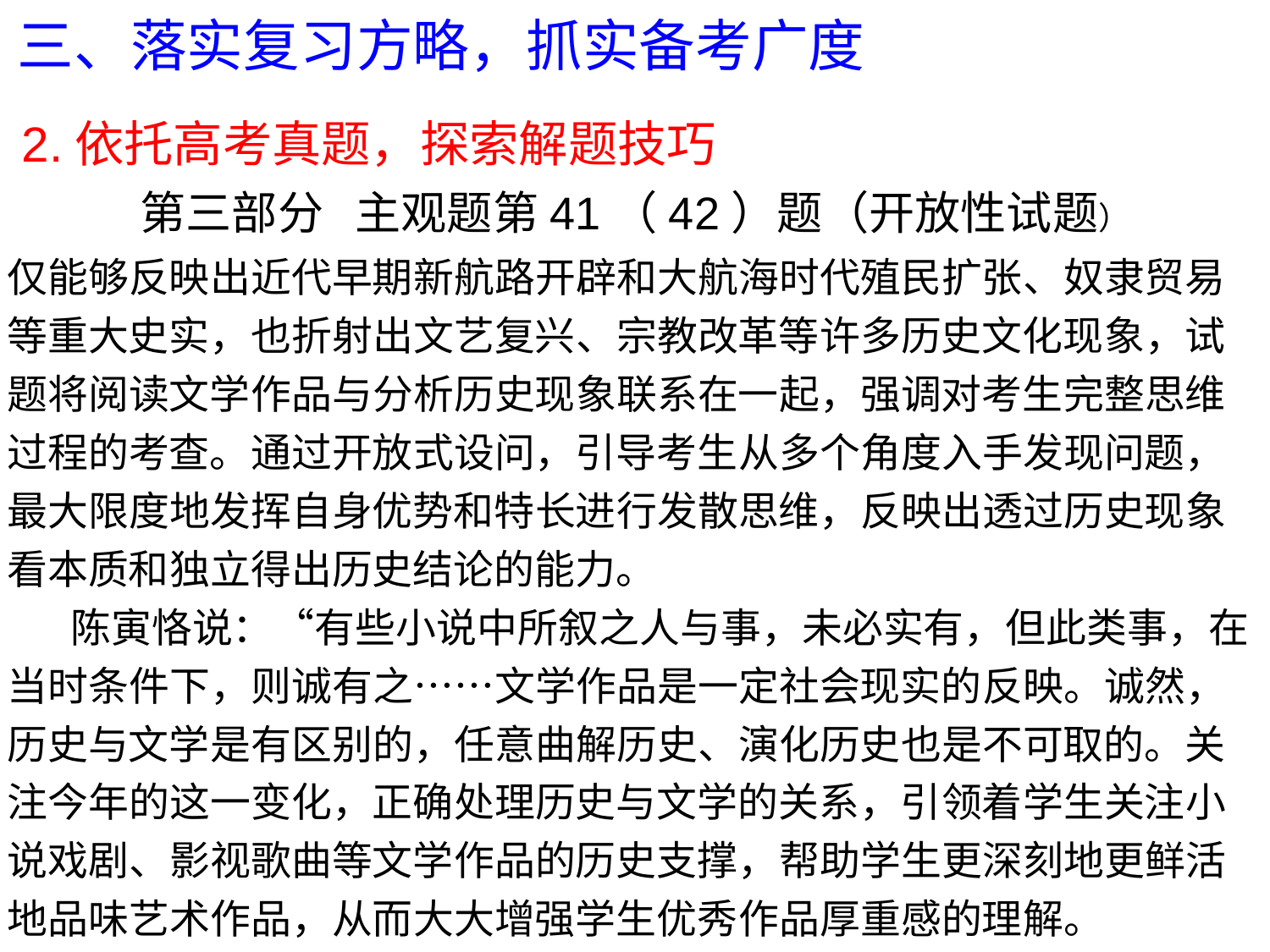

三、落实复习方略，抓实备考广度
2.依托高考真题，探索解题技巧
第三部分   主观题第41（42）题（开放性试题）
仅能够反映出近代早期新航路开辟和大航海时代殖民扩张、奴隶贸易等重大史实，也折射出文艺复兴、宗教改革等许多历史文化现象，试题将阅读文学作品与分析历史现象联系在一起，强调对考生完整思维过程的考查。通过开放式设问，引导考生从多个角度入手发现问题，最大限度地发挥自身优势和特长进行发散思维，反映出透过历史现象看本质和独立得出历史结论的能力。
陈寅恪说：“有些小说中所叙之人与事，未必实有，但此类事，在当时条件下，则诚有之……文学作品是一定社会现实的反映。诚然，历史与文学是有区别的，任意曲解历史、演化历史也是不可取的。关注今年的这一变化，正确处理历史与文学的关系，引领着学生关注小说戏剧、影视歌曲等文学作品的历史支撑，帮助学生更深刻地更鲜活地品味艺术作品，从而大大增强学生优秀作品厚重感的理解。